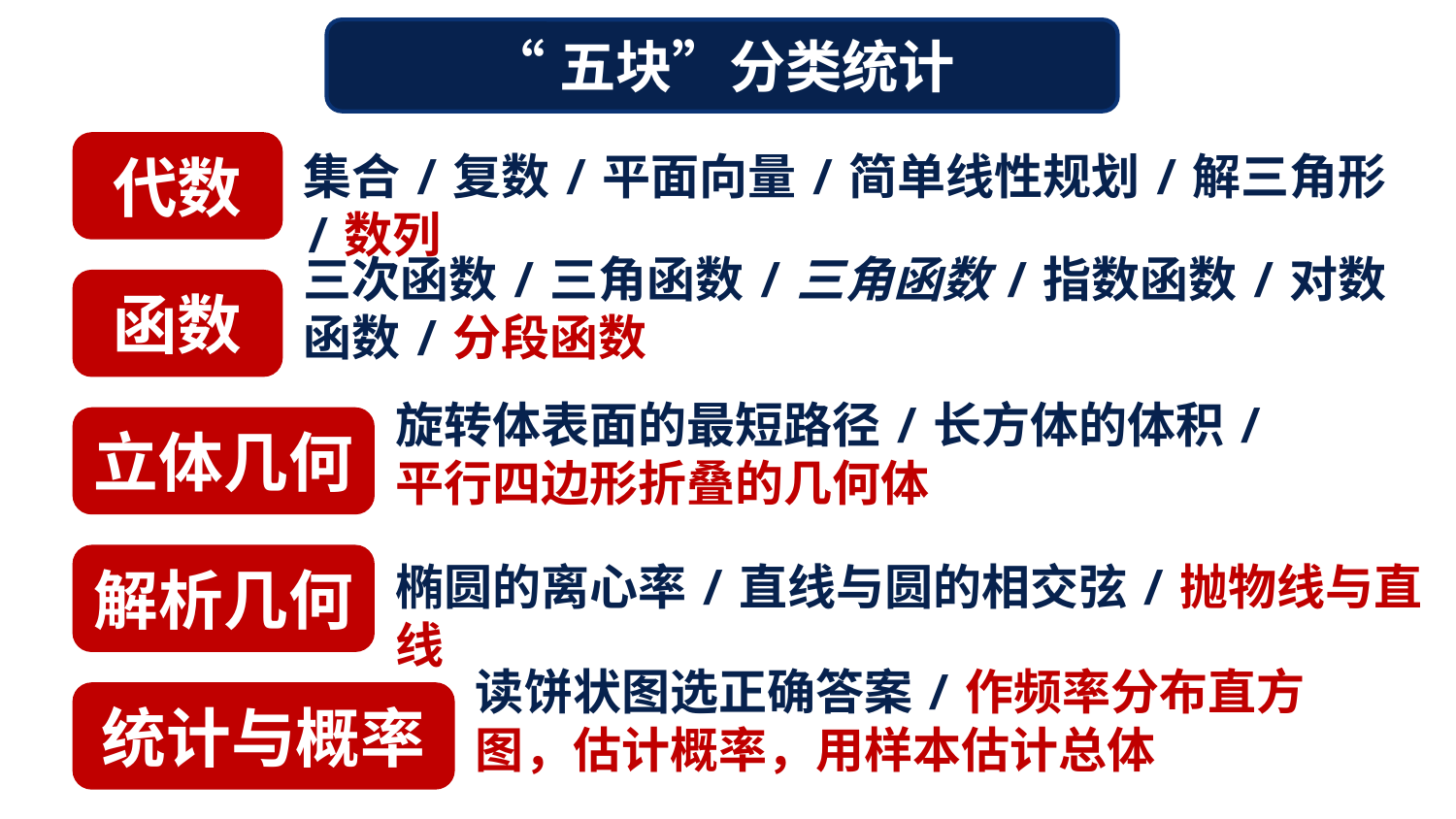

“五块”分类统计
代数
集合/复数/平面向量/简单线性规划/解三角形/数列
三次函数/三角函数/三角函数/指数函数/对数函数/分段函数
函数
旋转体表面的最短路径/长方体的体积/
平行四边形折叠的几何体
立体几何
解析几何
椭圆的离心率/直线与圆的相交弦/抛物线与直线
读饼状图选正确答案/作频率分布直方图，估计概率，用样本估计总体
统计与概率